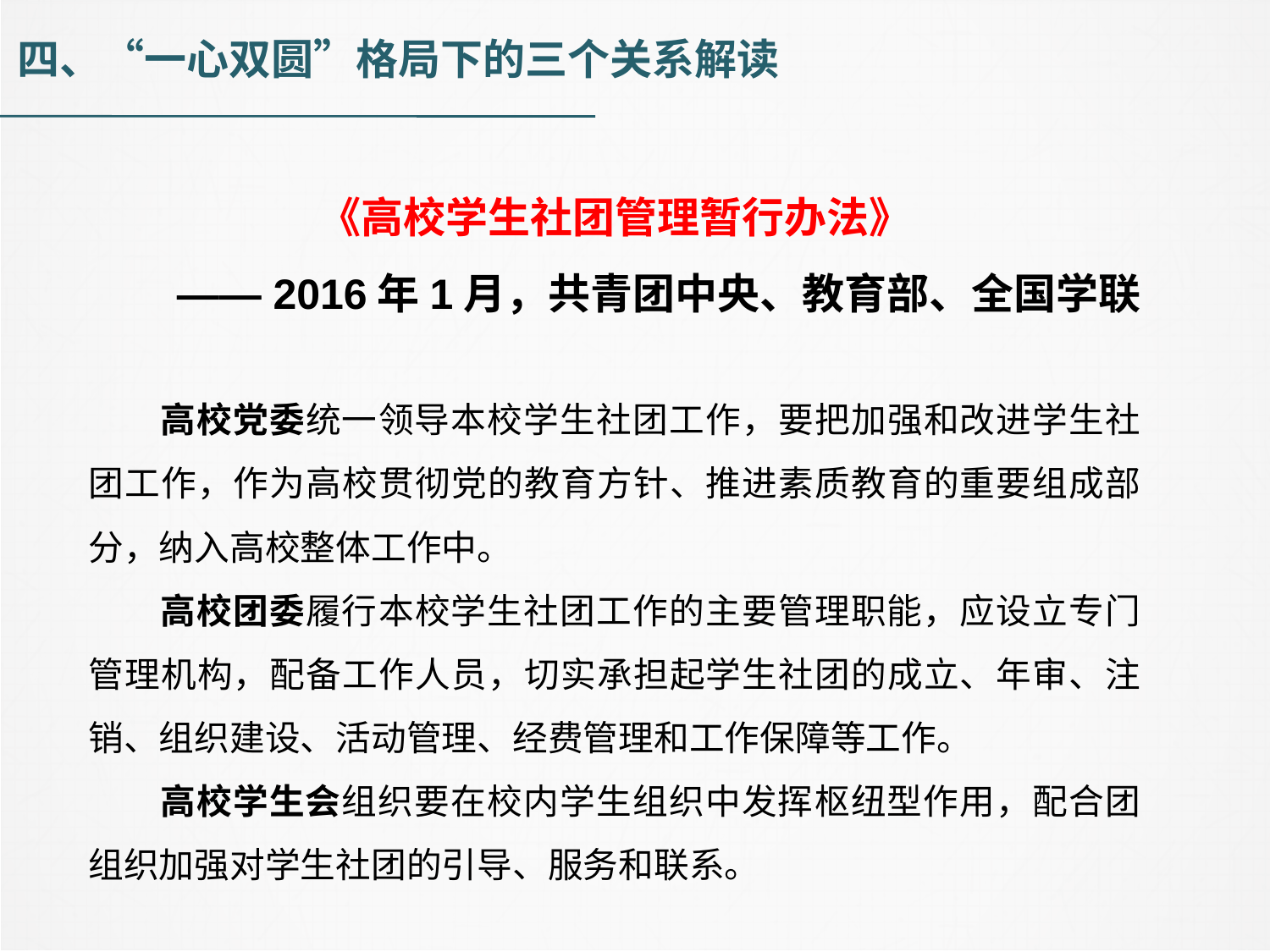

四、“一心双圆”格局下的三个关系解读
《高校学生社团管理暂行办法》
—— 2016年1月，共青团中央、教育部、全国学联

       高校党委统一领导本校学生社团工作，要把加强和改进学生社团工作，作为高校贯彻党的教育方针、推进素质教育的重要组成部分，纳入高校整体工作中。
       高校团委履行本校学生社团工作的主要管理职能，应设立专门管理机构，配备工作人员，切实承担起学生社团的成立、年审、注销、组织建设、活动管理、经费管理和工作保障等工作。
       高校学生会组织要在校内学生组织中发挥枢纽型作用，配合团组织加强对学生社团的引导、服务和联系。